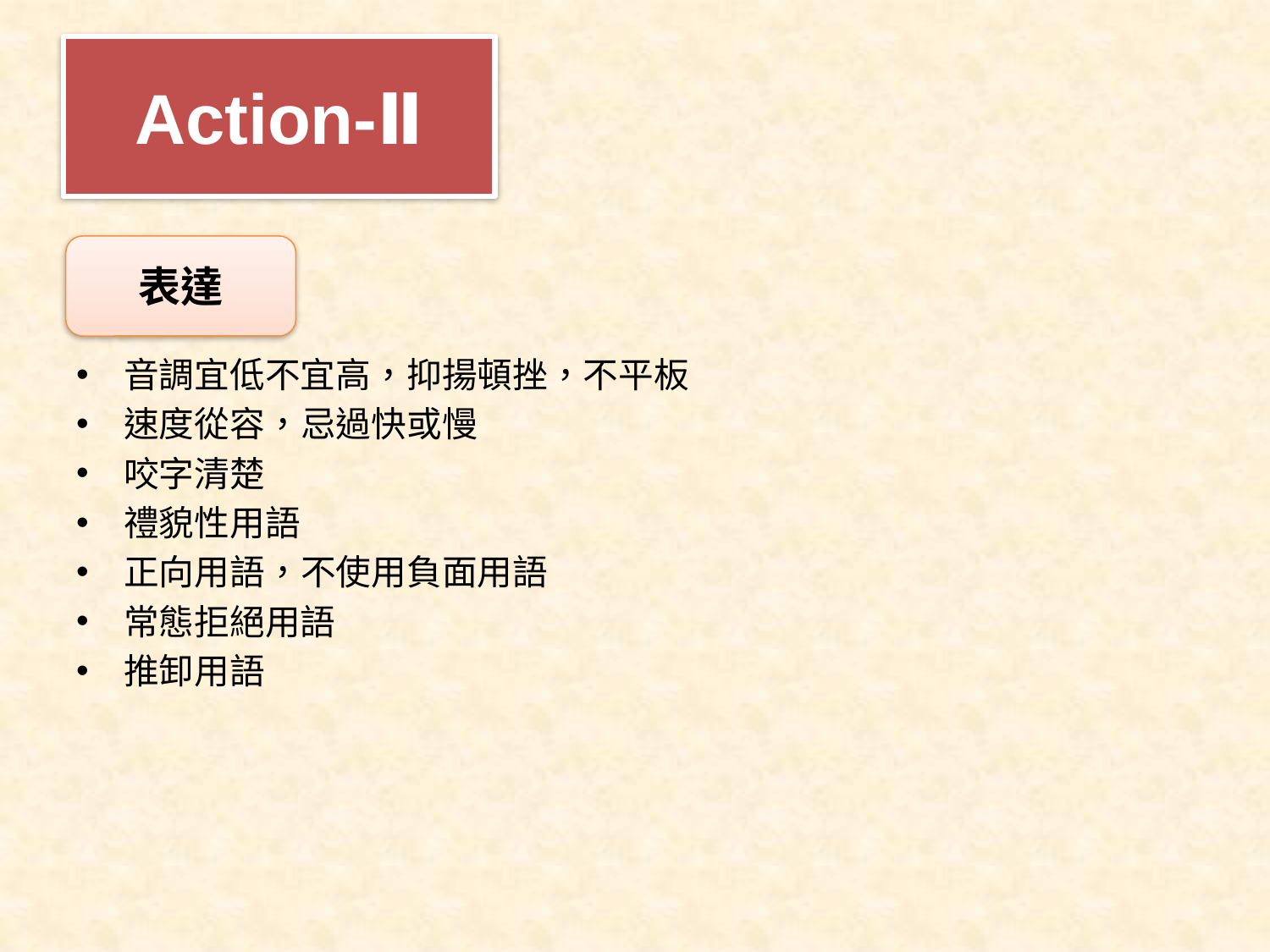

Action-Ⅱ
#

音調宜低不宜高，抑揚頓挫，不平板
速度從容，忌過快或慢
咬字清楚
禮貌性用語
正向用語，不使用負面用語
常態拒絕用語
推卸用語

表達